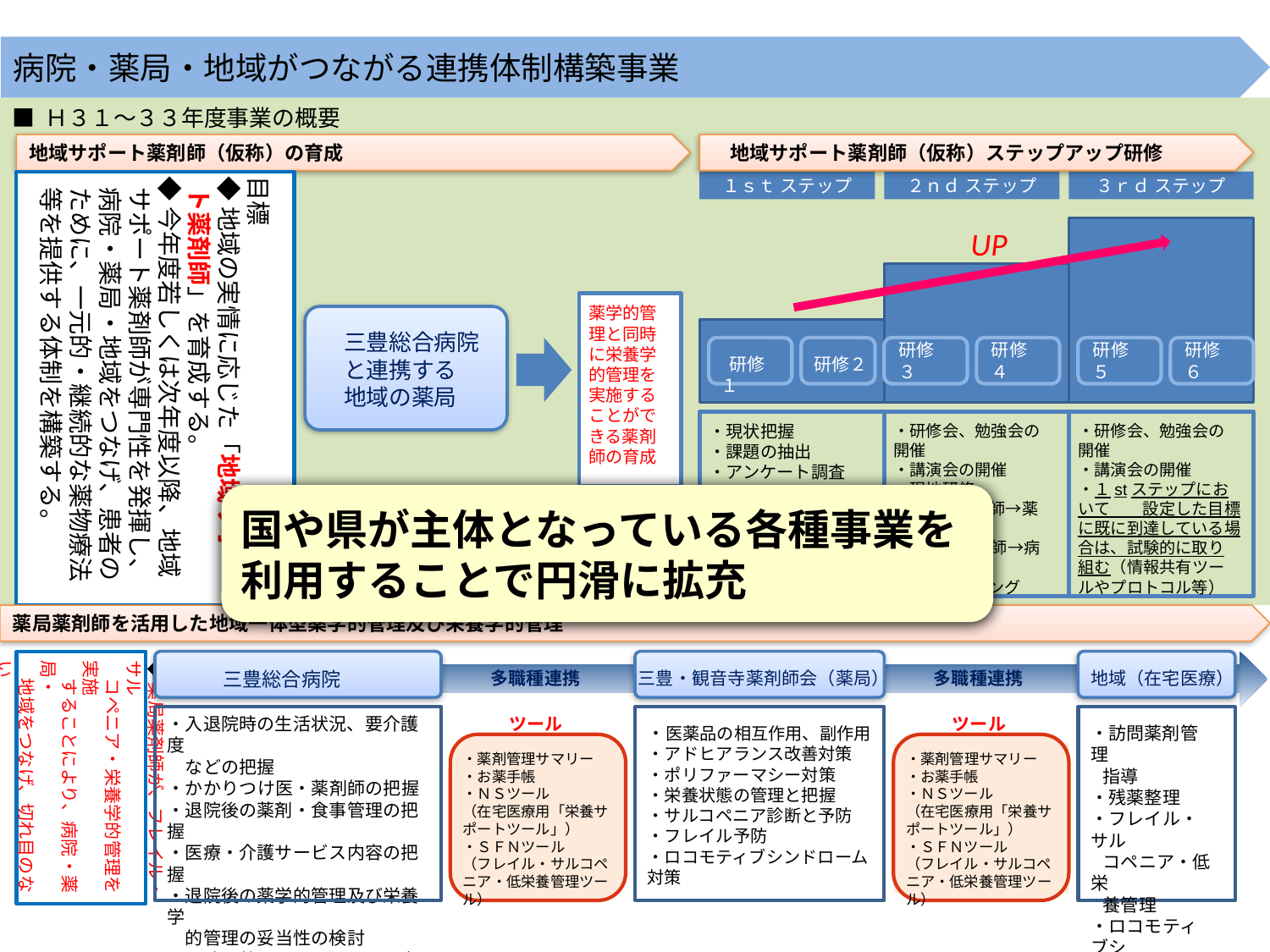

病院・薬局・地域がつながる連携体制構築事業
■ Ｈ３１～３３年度事業の概要
地域サポート薬剤師（仮称）の育成
　地域サポート薬剤師（仮称）ステップアップ研修
１ｓｔ ステップ
２ｎｄ ステップ
３ｒｄ ステップ
目標
◆地域の実情に応じた「地域サポート薬剤師」を育成する。
◆今年度若しくは次年度以降、地域サポート薬剤師が専門性を発揮し、病院・薬局・地域をつなげ、患者のために、一元的・継続的な薬物療法等を提供する体制を構築する。
UP

薬学的管理と同時に栄養学的管理を実施することができる薬剤師の育成

三豊総合病院
と連携する
地域の薬局

研修３
研修４
研修５
研修６
 研修１
研修２

・現状把握
・課題の抽出
・アンケート調査
・３ｒｄステップにおいて
　到達する目標を設定
　する
・研修会、勉強会の開催
・講演会の開催
・現地研修
　（病院薬剤師→薬局、
　　薬局薬剤師→病院）
・ｅ-ラーニング
・先進地視察　　　　等
・研修会、勉強会の開催
・講演会の開催
・１stステップにおいて　　設定した目標に既に到達している場合は、試験的に取り組む（情報共有ツールやプロトコル等）

国や県が主体となっている各種事業を
利用することで円滑に拡充
薬局薬剤師を活用した地域一体型薬学的管理及び栄養学的管理

目標
◆薬局薬剤師が、フレイル・サル
　コペニア・栄養学的管理を実施
　することにより、病院・薬局・
　地域をつなげ、切れ目のない
　患者支援を実現する。
三豊総合病院
多職種連携
三豊・観音寺薬剤師会（薬局）
多職種連携
地域（在宅医療）
・入退院時の生活状況、要介護度
　などの把握
・かかりつけ医・薬剤師の把握
・退院後の薬剤・食事管理の把握
・医療・介護サービス内容の把握
・退院後の薬学的管理及び栄養学
　的管理の妥当性の検討
・退院調整カンファレンスの実施

ツール

ツール

・訪問薬剤管理
  指導
・残薬整理
・フレイル・サル
  コペニア・低栄
  養管理
・ロコモティブシ
  ンドローム対策
・医薬品の相互作用、副作用
・アドヒアランス改善対策
・ポリファーマシー対策
・栄養状態の管理と把握
・サルコペニア診断と予防
・フレイル予防
・ロコモティブシンドローム対策

・薬剤管理サマリー
・お薬手帳
・ＮＳツール
（在宅医療用「栄養サポートツール」）
・ＳＦＮツール
（フレイル・サルコペニア・低栄養管理ツール）
・薬剤管理サマリー
・ＮＳツール
（在宅医療用「栄養サポートツール」）
・ＳＦＮツール
（フレイル・サルコペニア・低栄養）
・薬剤管理サマリー
・お薬手帳
・ＮＳツール
（在宅医療用「栄養サポートツール」）
・ＳＦＮツール
（フレイル・サルコペニア・低栄養管理ツール）